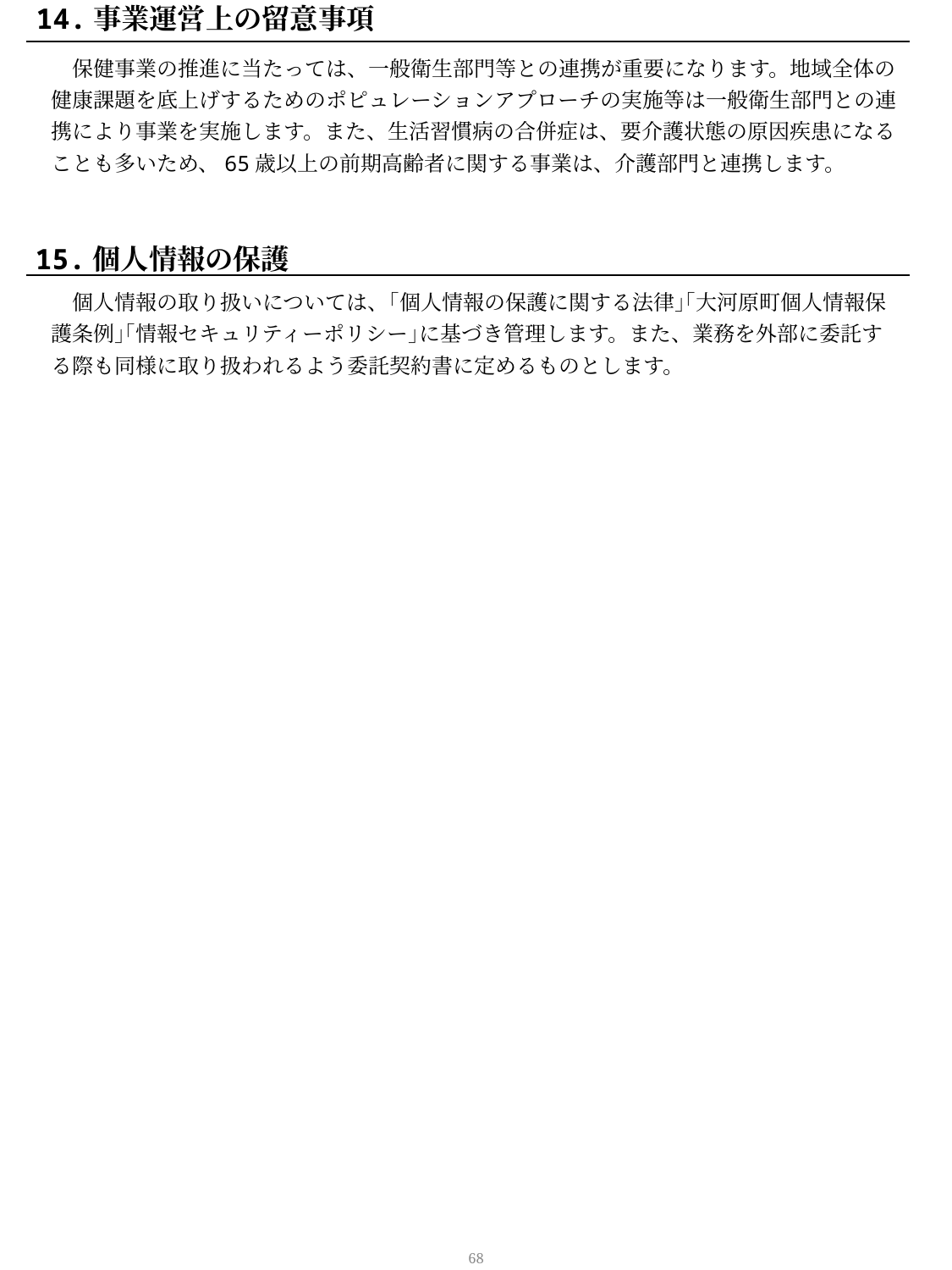

14.事業運営上の留意事項
　保健事業の推進に当たっては、一般衛生部門等との連携が重要になります。地域全体の健康課題を底上げするためのポピュレーションアプローチの実施等は一般衛生部門との連携により事業を実施します。また、生活習慣病の合併症は、要介護状態の原因疾患になることも多いため、65歳以上の前期高齢者に関する事業は、介護部門と連携します。
15.個人情報の保護
　個人情報の取り扱いについては、｢個人情報の保護に関する法律｣｢大河原町個人情報保護条例｣｢情報セキュリティーポリシー｣に基づき管理します。また、業務を外部に委託する際も同様に取り扱われるよう委託契約書に定めるものとします。

68